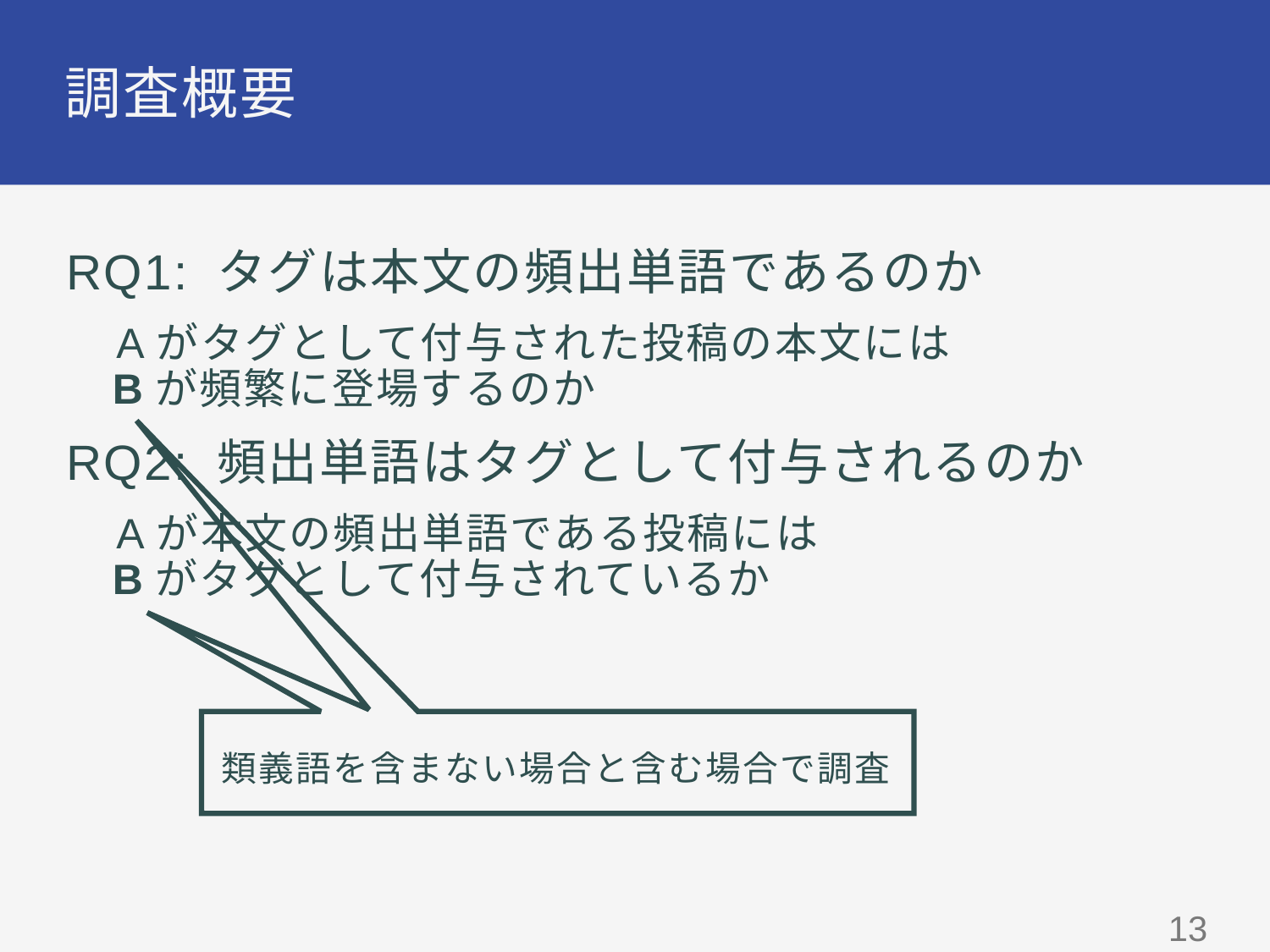

# 調査概要
RQ1: タグは本文の頻出単語であるのか
Aがタグとして付与された投稿の本文には
Bが頻繁に登場するのか
RQ2: 頻出単語はタグとして付与されるのか
Aが本文の頻出単語である投稿には
Bがタグとして付与されているか

　　類義語を含まない場合と含む場合で調査
13